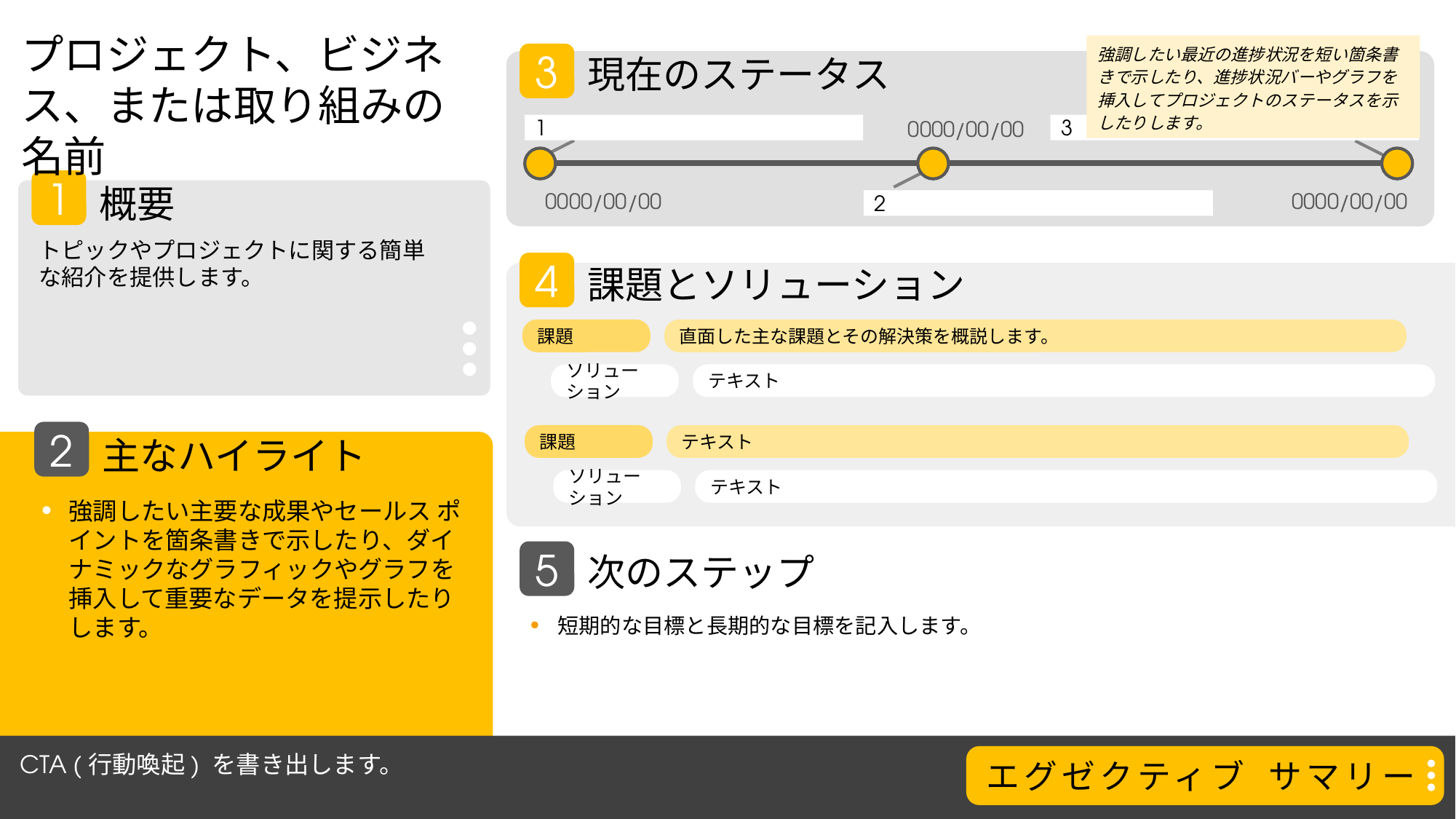

プロジェクト、ビジネス、または取り組みの名前
強調したい最近の進捗状況を短い箇条書きで示したり、進捗状況バーやグラフを挿入してプロジェクトのステータスを示したりします。

3

現在のステータス
0000/00/00
1
3

1

0000/00/00
0000/00/00
概要
2
トピックやプロジェクトに関する簡単な紹介を提供します。

4
課題とソリューション
課題
直面した主な課題とその解決策を概説します。

ソリューション
テキスト

2
課題
テキスト

主なハイライト
ソリューション
テキスト
強調したい主要な成果やセールス ポイントを箇条書きで示したり、ダイナミックなグラフィックやグラフを挿入して重要なデータを提示したりします。

5
次のステップ
短期的な目標と長期的な目標を記入します。

CTA (行動喚起) を書き出します。

エグゼクティブ サマリー